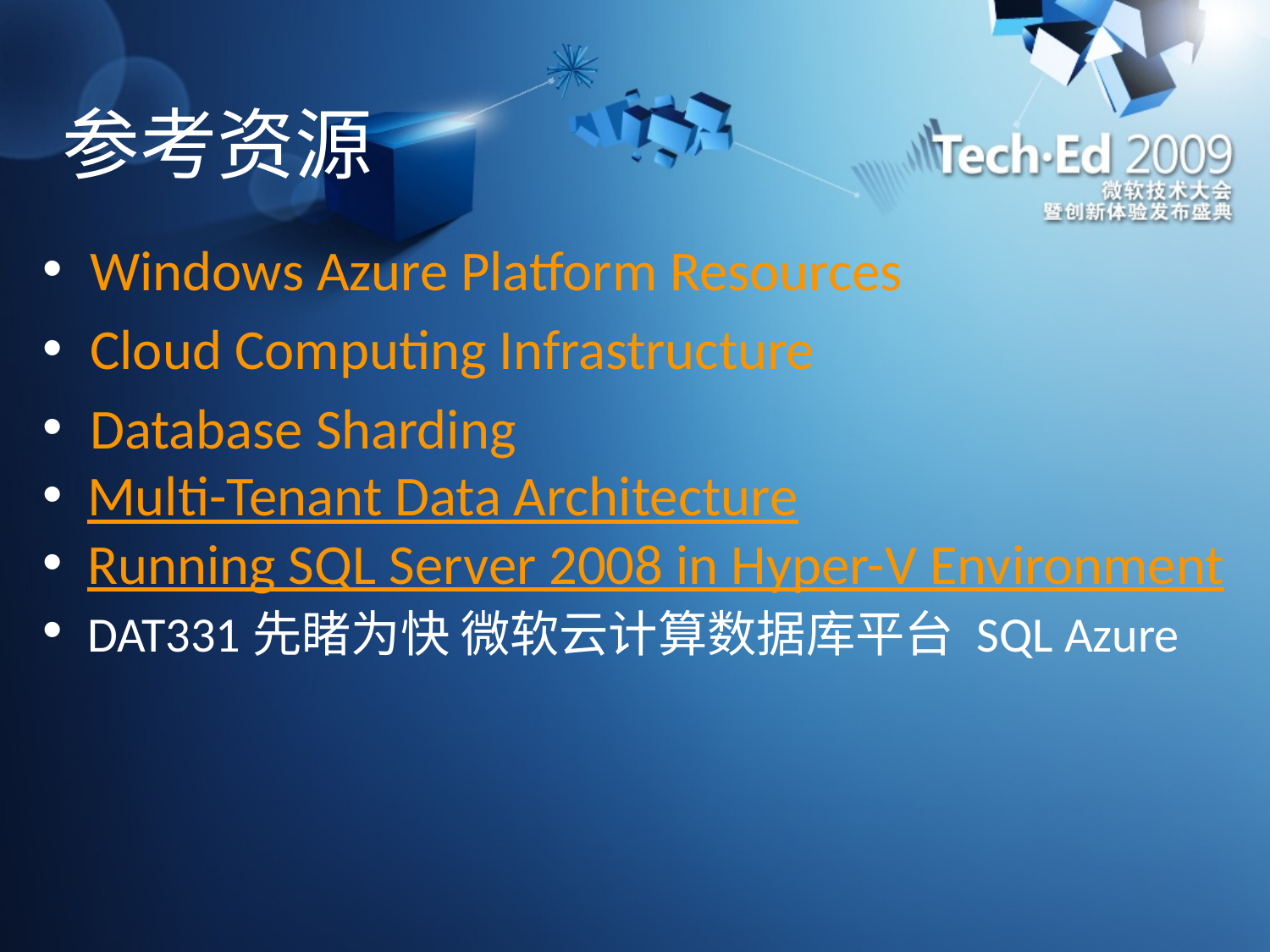

# 参考资源
Windows Azure Platform Resources
Cloud Computing Infrastructure
Database Sharding
  Multi-Tenant Data Architecture
  Running SQL Server 2008 in Hyper-V Environment
  DAT331先睹为快 微软云计算数据库平台 SQL Azure